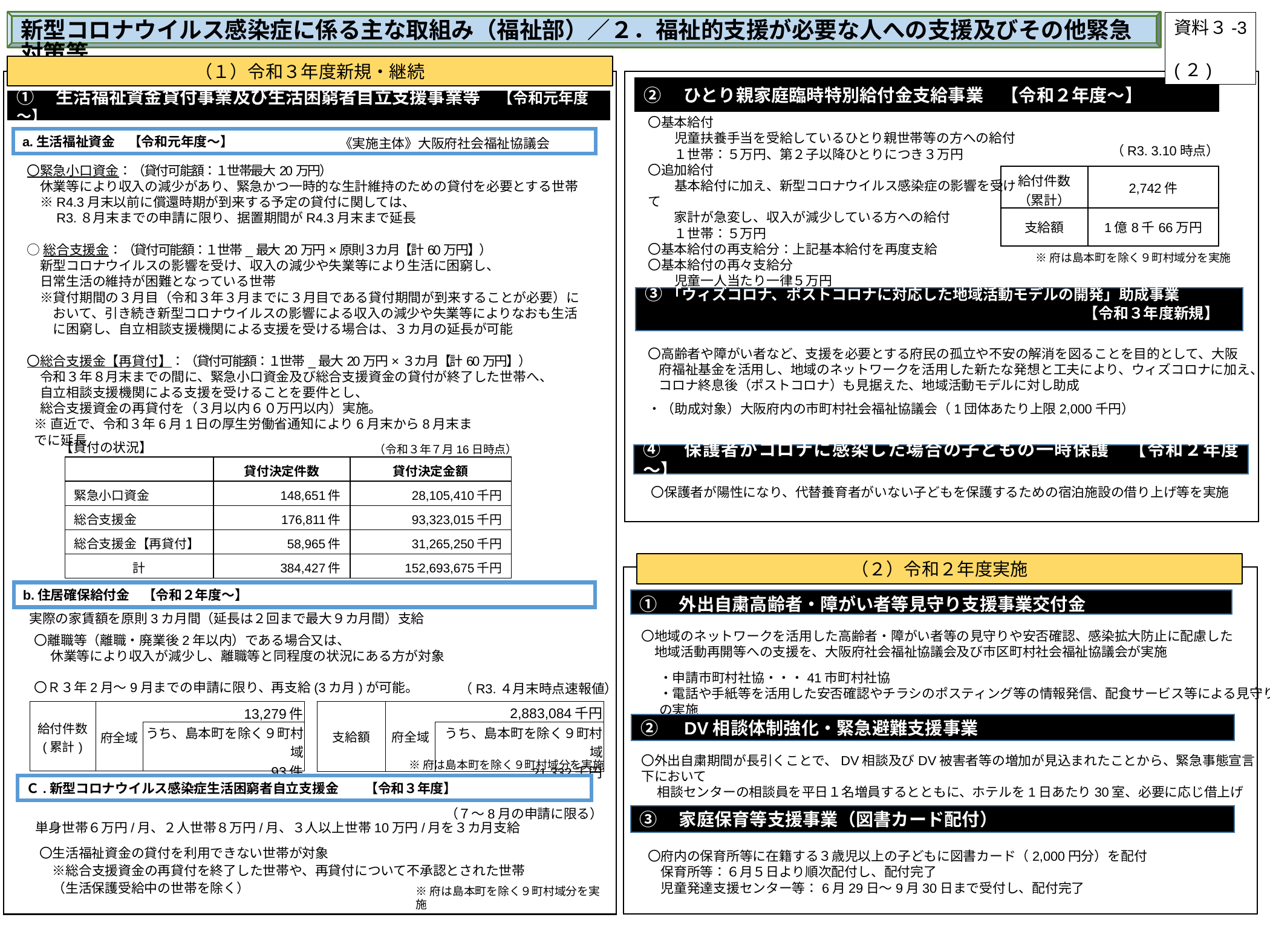

新型コロナウイルス感染症に係る主な取組み（福祉部）／２．福祉的支援が必要な人への支援及びその他緊急対策等

資料３-3
　　(２)
（１）令和３年度新規・継続

②　ひとり親家庭臨時特別給付金支給事業　【令和２年度～】
①　生活福祉資金貸付事業及び生活困窮者自立支援事業等　【令和元年度～】
〇基本給付
　　児童扶養手当を受給しているひとり親世帯等の方への給付
　　１世帯：５万円、第２子以降ひとりにつき３万円
〇追加給付
　　基本給付に加え、新型コロナウイルス感染症の影響を受けて
　　家計が急変し、収入が減少している方への給付
　　１世帯：５万円
〇基本給付の再支給分：上記基本給付を再度支給
〇基本給付の再々支給分
　　児童一人当たり一律５万円
a.生活福祉資金　【令和元年度～】
《実施主体》大阪府社会福祉協議会
（R3. 3.10時点）
〇緊急小口資金：（貸付可能額：１世帯最大20万円）
　休業等により収入の減少があり、緊急かつ一時的な生計維持のための貸付を必要とする世帯
　※R4.3月末以前に償還時期が到来する予定の貸付に関しては、
　　R3.８月末までの申請に限り、据置期間がR4.3月末まで延長

○総合支援金：（貸付可能額：１世帯_最大20万円×原則３カ月【計60万円】）
　新型コロナウイルスの影響を受け、収入の減少や失業等により生活に困窮し、
　日常生活の維持が困難となっている世帯
　※貸付期間の３月目（令和３年３月までに３月目である貸付期間が到来することが必要）に
　　おいて、引き続き新型コロナウイルスの影響による収入の減少や失業等によりなおも生活
　　に困窮し、自立相談支援機関による支援を受ける場合は、３カ月の延長が可能

〇総合支援金【再貸付】：（貸付可能額：１世帯_最大20万円×３カ月【計60万円】）
　令和３年８月末までの間に、緊急小口資金及び総合支援資金の貸付が終了した世帯へ、
　自立相談支援機関による支援を受けることを要件とし、
　総合支援資金の再貸付を（３月以内６０万円以内）実施。
| 給付件数 （累計） | 2,742件 |
| --- | --- |
| 支給額 | 1億8千66万円 |
※府は島本町を除く９町村域分を実施
③「ウィズコロナ、ポストコロナに対応した地域活動モデルの開発」助成事業
　　　　　　　　　　　　　　　　　　　　　　　　　　　　　【令和３年度新規】
〇高齢者や障がい者など、支援を必要とする府民の孤立や不安の解消を図ることを目的として、大阪府福祉基金を活用し、地域のネットワークを活用した新たな発想と工夫により、ウィズコロナに加え、コロナ終息後（ポストコロナ）も見据えた、地域活動モデルに対し助成
・（助成対象）大阪府内の市町村社会福祉協議会（1団体あたり上限2,000千円）
※直近で、令和３年6月1日の厚生労働省通知により6月末から8月末までに延長
【貸付の状況】
（令和３年７月16日時点）
④　保護者がコロナに感染した場合の子どもの一時保護　【令和２年度～】
|  | 貸付決定件数 | 貸付決定金額 |
| --- | --- | --- |
| 緊急小口資金 | 148,651件 | 28,105,410千円 |
| 総合支援金 | 176,811件 | 93,323,015千円 |
| 総合支援金【再貸付】 | 58,965件 | 31,265,250千円 |
| 計 | 384,427件 | 152,693,675千円 |
〇保護者が陽性になり、代替養育者がいない子どもを保護するための宿泊施設の借り上げ等を実施
（２）令和２年度実施

b.住居確保給付金　【令和２年度～】
①　外出自粛高齢者・障がい者等見守り支援事業交付金
　実際の家賃額を原則3カ月間（延長は２回まで最大９カ月間）支給
〇地域のネットワークを活用した高齢者・障がい者等の見守りや安否確認、感染拡大防止に配慮した
　地域活動再開等への支援を、大阪府社会福祉協議会及び市区町村社会福祉協議会が実施
〇離職等（離職・廃業後2年以内）である場合又は、
　 休業等により収入が減少し、離職等と同程度の状況にある方が対象

〇Ｒ３年2月～9月までの申請に限り、再支給(3カ月)が可能。
・申請市町村社協・・・41市町村社協
・電話や手紙等を活用した安否確認やチラシのポスティング等の情報発信、配食サービス等による見守りの実施
（R3.４月末時点速報値）
| 支給額 | 府全域 | 2,883,084千円 |
| --- | --- | --- |
|  |  | うち、島本町を除く９町村域 21,332千円 |
| 給付件数 (累計) | 府全域 | 13,279件 |
| --- | --- | --- |
|  |  | うち、島本町を除く９町村域 93件 |
②　DV相談体制強化・緊急避難支援事業
〇外出自粛期間が長引くことで、DV相談及びDV被害者等の増加が見込まれたことから、緊急事態宣言下において
　 相談センターの相談員を平日１名増員するとともに、ホテルを1日あたり30室、必要に応じ借上げ
※府は島本町を除く９町村域分を実施
Ｃ.新型コロナウイルス感染症生活困窮者自立支援金　　【令和３年度】
（７～8月の申請に限る）
③　家庭保育等支援事業（図書カード配付）
　　単身世帯６万円/月、２人世帯８万円/月、３人以上世帯10万円/月を３カ月支給
〇生活福祉資金の貸付を利用できない世帯が対象
　※総合支援資金の再貸付を終了した世帯や、再貸付について不承認とされた世帯
　（生活保護受給中の世帯を除く）
〇府内の保育所等に在籍する３歳児以上の子どもに図書カード（2,000円分）を配付
　保育所等：６月５日より順次配付し、配付完了
　児童発達支援センター等：6月29日～9月30日まで受付し、配付完了
※府は島本町を除く９町村域分を実施